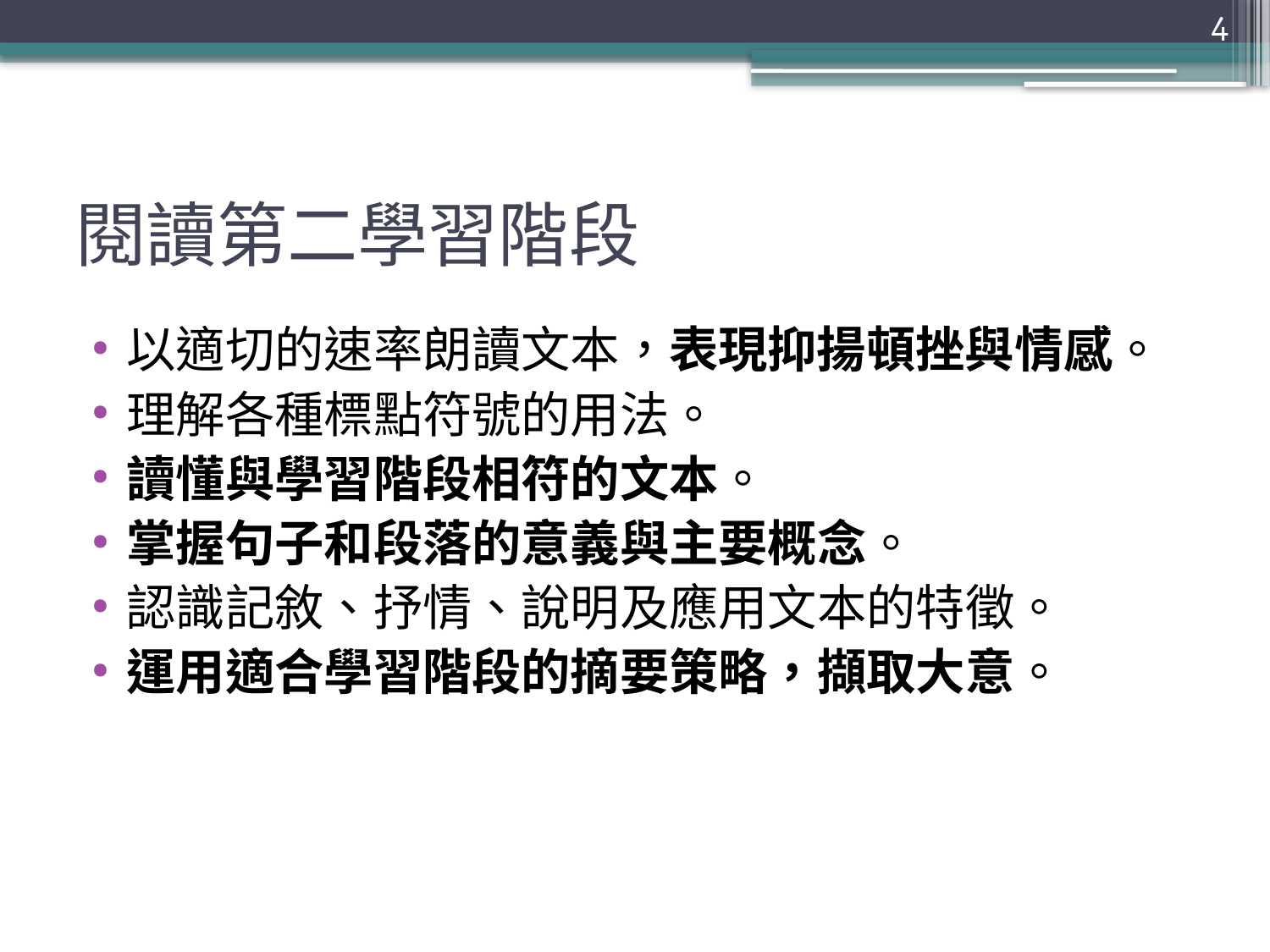

4

# 閱讀第二學習階段
以適切的速率朗讀文本，表現抑揚頓挫與情感。
理解各種標點符號的用法。
讀懂與學習階段相符的文本。
掌握句子和段落的意義與主要概念。
認識記敘、抒情、說明及應用文本的特徵。
運用適合學習階段的摘要策略，擷取大意。